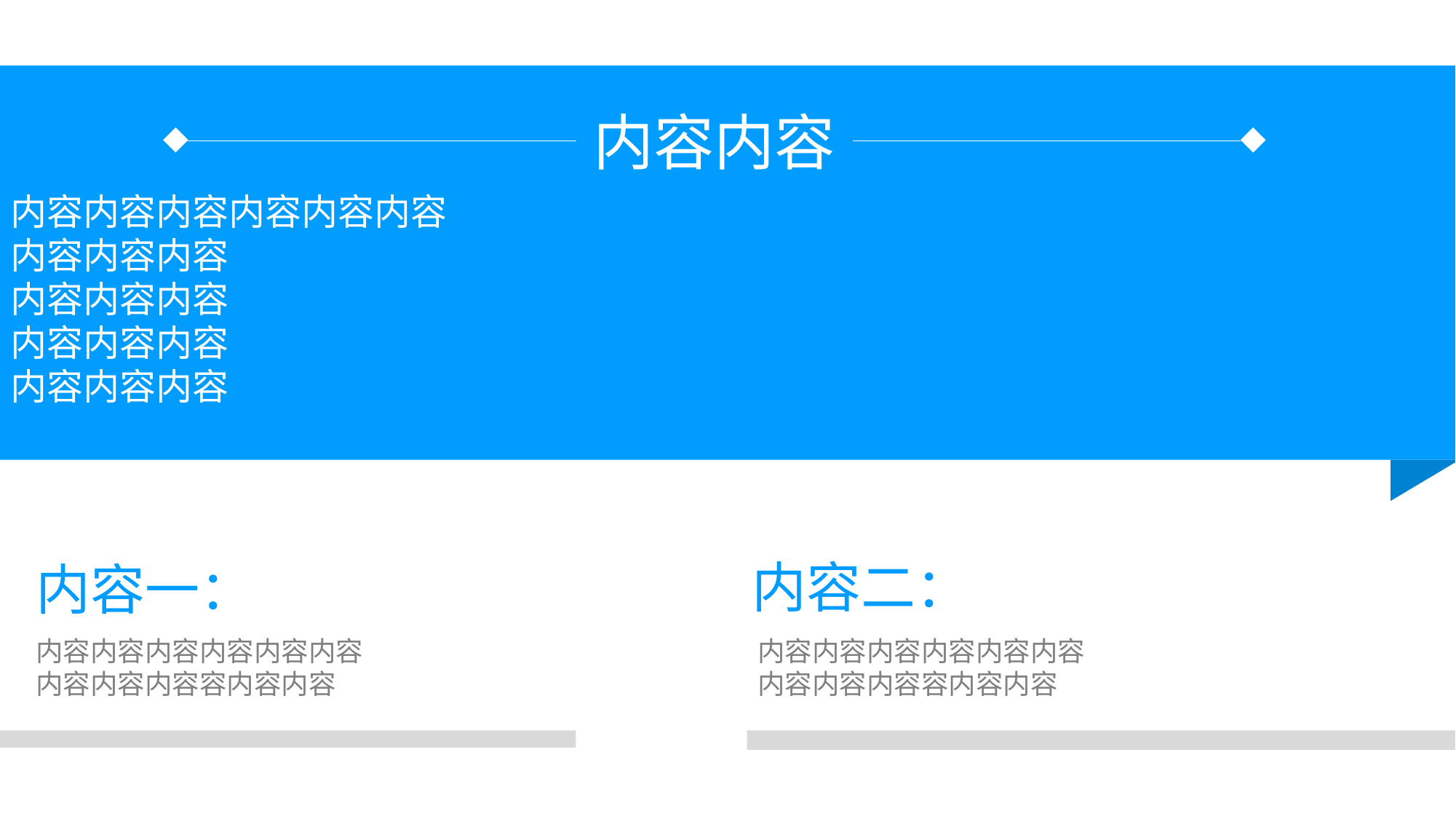

内容内容

内容内容内容内容内容内容
内容内容内容
内容内容内容
内容内容内容
内容内容内容

内容二：
内容一：
内容内容内容内容内容内容
内容内容内容容内容内容

内容内容内容内容内容内容
内容内容内容容内容内容